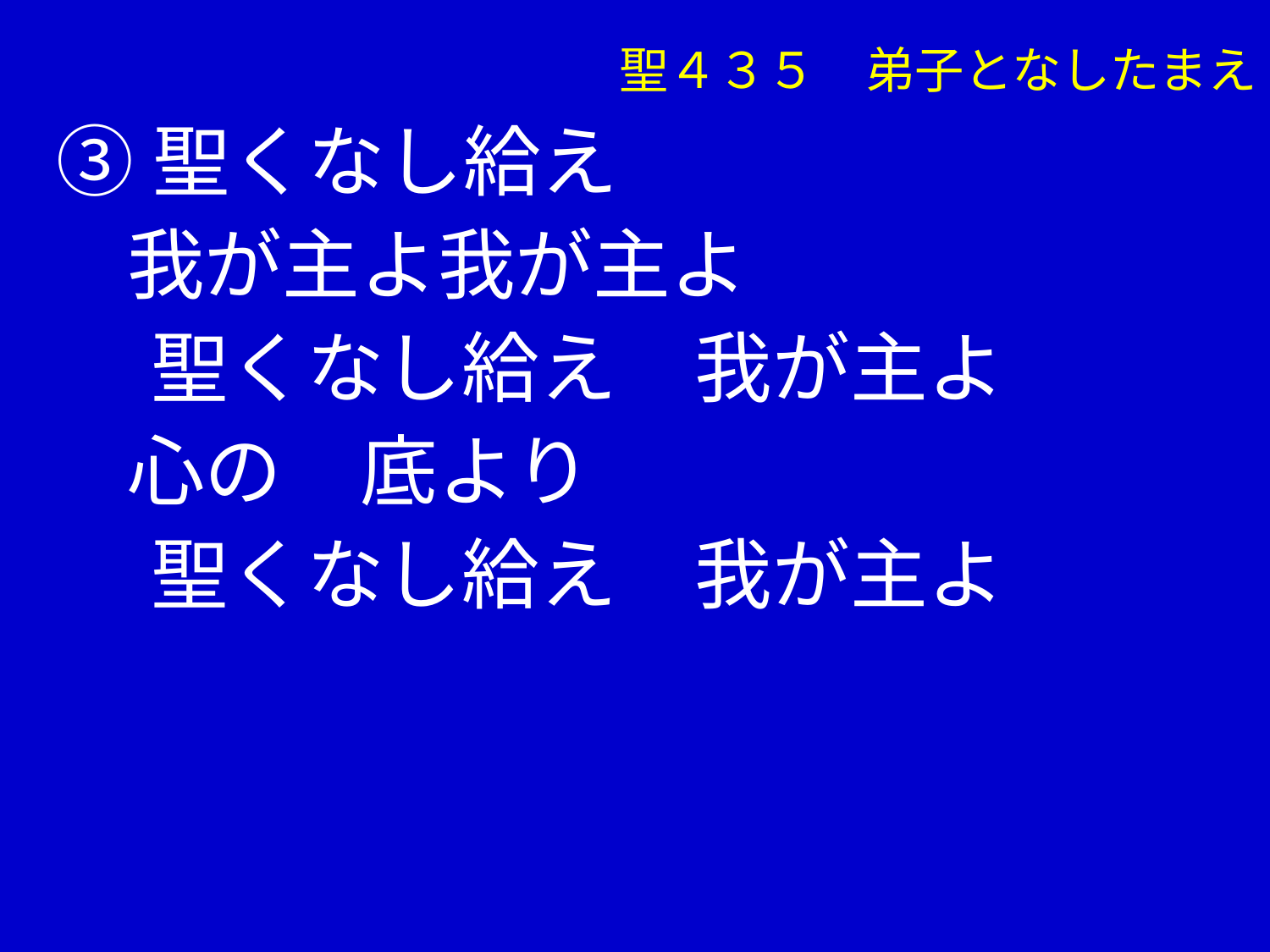

聖４３５　弟子となしたまえ
③聖くなし給え
   我が主よ我が主よ
　 聖くなし給え　我が主よ
   心の　底より
　 聖くなし給え　我が主よ